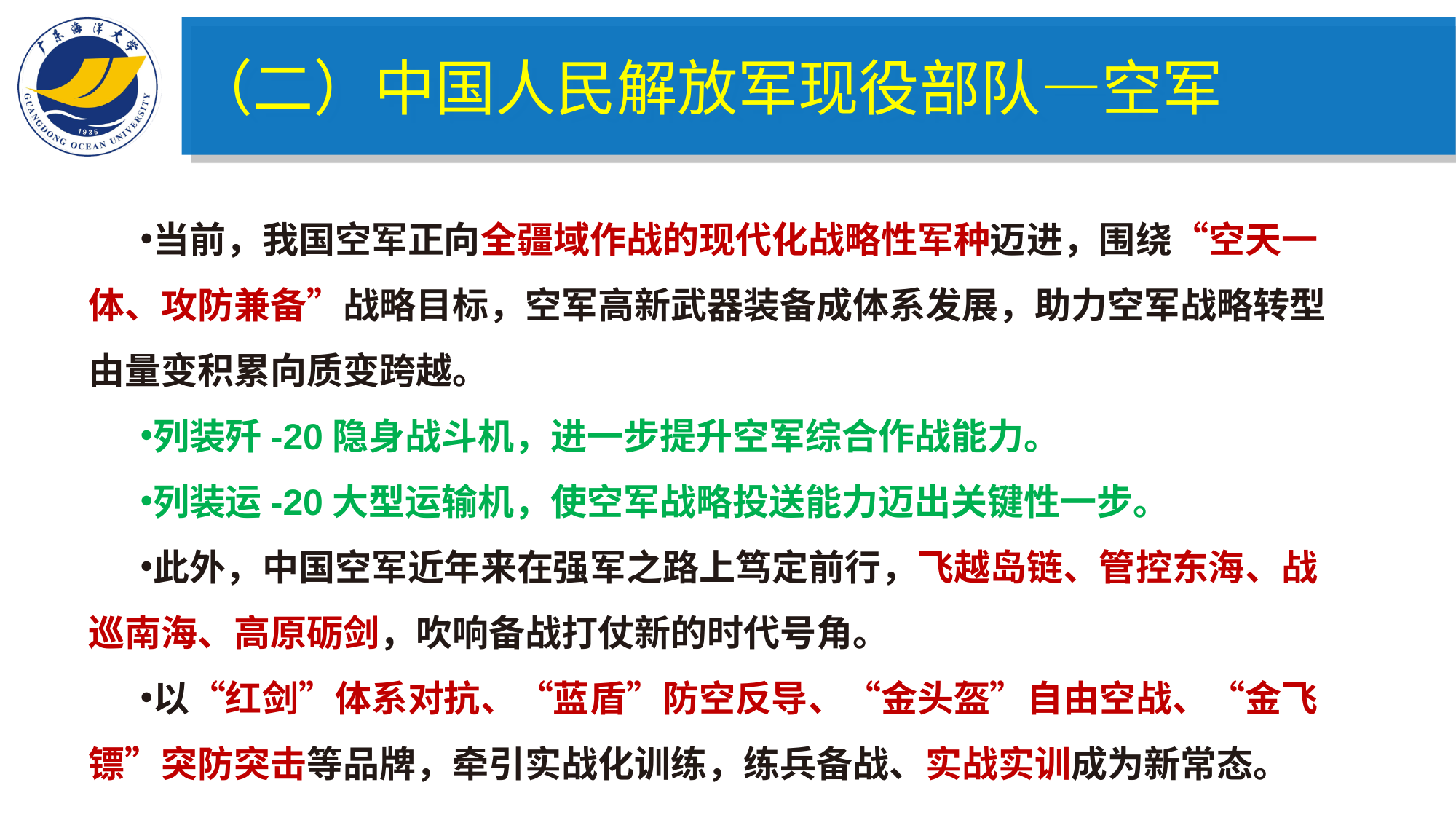

（二）中国人民解放军现役部队—空军
当前，我国空军正向全疆域作战的现代化战略性军种迈进，围绕“空天一体、攻防兼备”战略目标，空军高新武器装备成体系发展，助力空军战略转型由量变积累向质变跨越。
列装歼-20隐身战斗机，进一步提升空军综合作战能力。
列装运-20大型运输机，使空军战略投送能力迈出关键性一步。
此外，中国空军近年来在强军之路上笃定前行，飞越岛链、管控东海、战巡南海、高原砺剑，吹响备战打仗新的时代号角。
以“红剑”体系对抗、“蓝盾”防空反导、“金头盔”自由空战、“金飞镖”突防突击等品牌，牵引实战化训练，练兵备战、实战实训成为新常态。